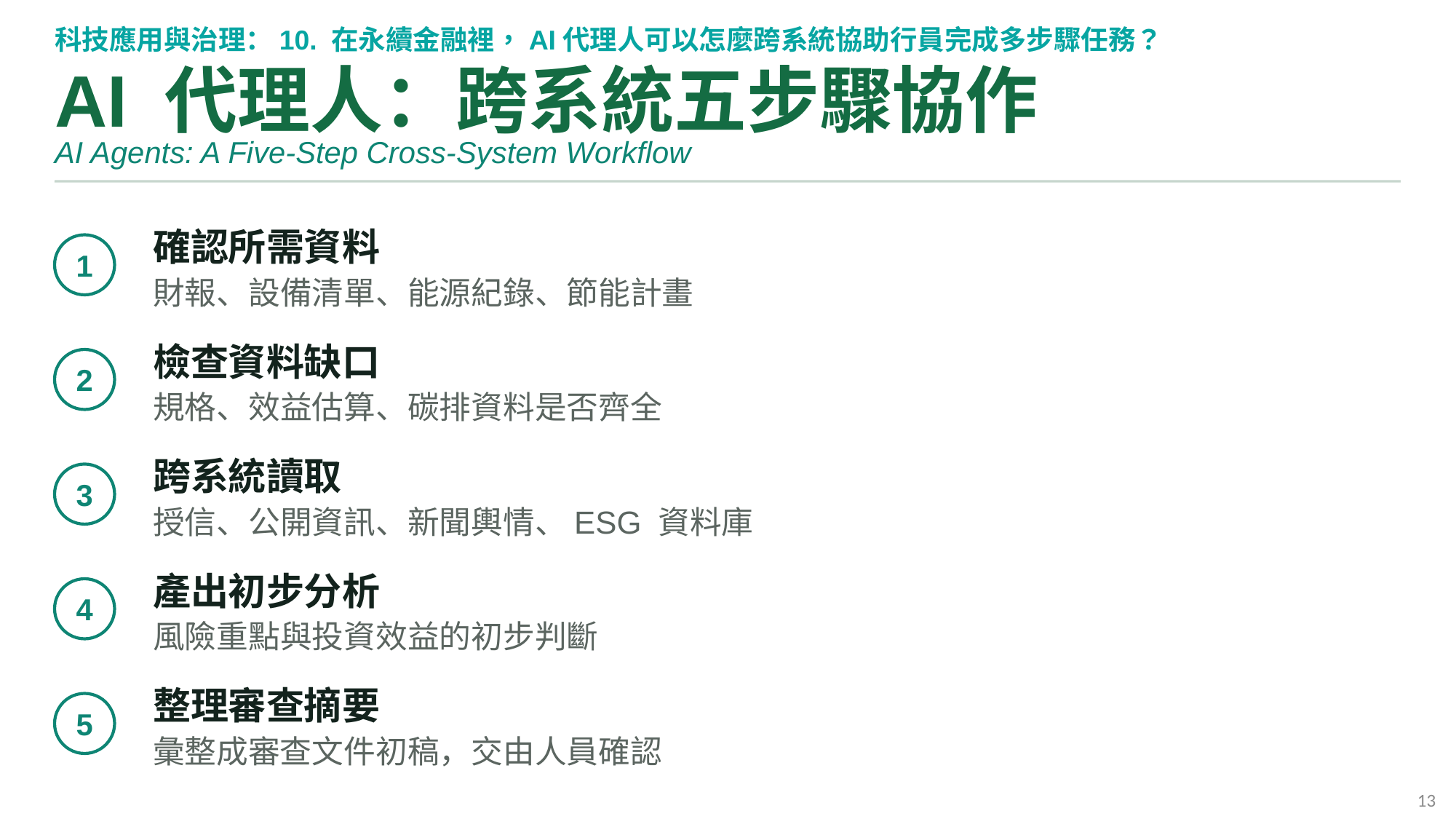

科技應用與治理：10. 在永續金融裡，AI代理人可以怎麼跨系統協助行員完成多步驟任務？
AI 代理人：跨系統五步驟協作
AI Agents: A Five-Step Cross-System Workflow

確認所需資料
財報、設備清單、能源紀錄、節能計畫

1
檢查資料缺口
規格、效益估算、碳排資料是否齊全

2
跨系統讀取
授信、公開資訊、新聞輿情、ESG 資料庫

3
產出初步分析
風險重點與投資效益的初步判斷

4
整理審查摘要
彙整成審查文件初稿，交由人員確認

5
13